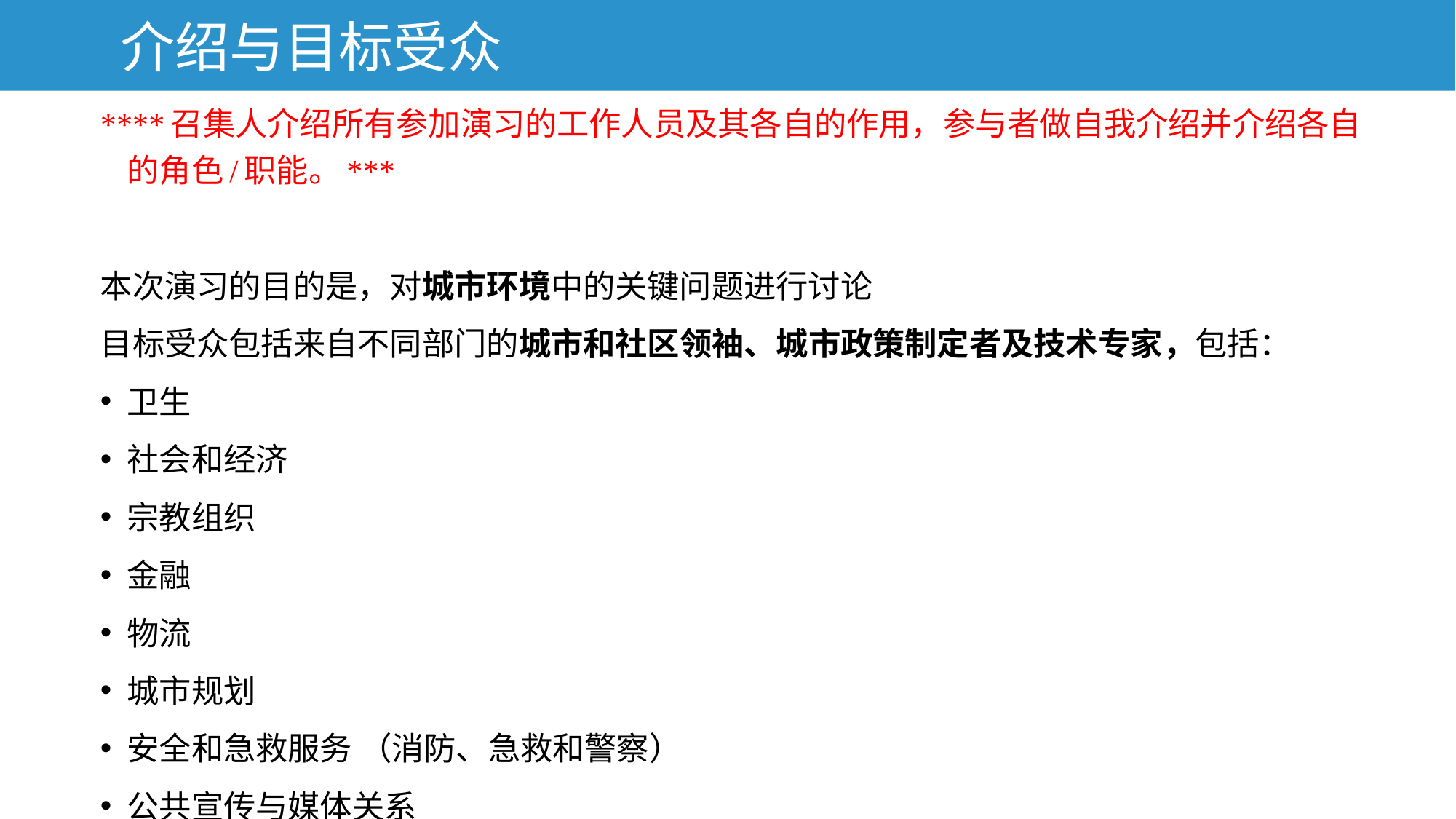

# 介绍与目标受众
****召集人介绍所有参加演习的工作人员及其各自的作用，参与者做自我介绍并介绍各自的角色/职能。***

本次演习的目的是，对城市环境中的关键问题进行讨论
目标受众包括来自不同部门的城市和社区领袖、城市政策制定者及技术专家，包括：
卫生
社会和经济
宗教组织
金融
物流
城市规划
安全和急救服务 （消防、急救和警察）
公共宣传与媒体关系